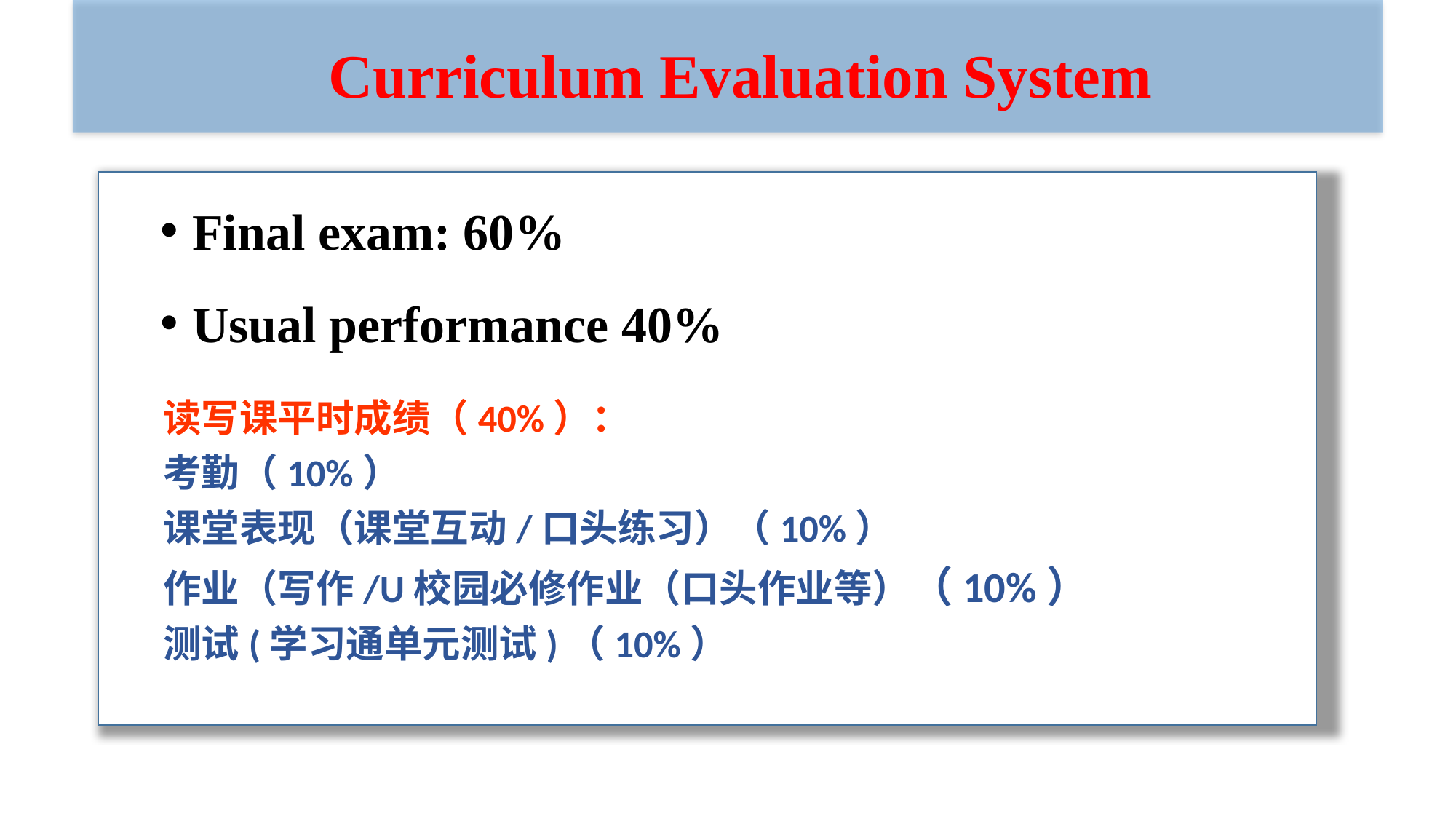

Curriculum Evaluation System
Final exam: 60%
Usual performance 40%

读写课平时成绩（40%）：
考勤（10%）
课堂表现（课堂互动/口头练习）（10%）
作业（写作/U校园必修作业（口头作业等）（10%）
测试(学习通单元测试)（10%）